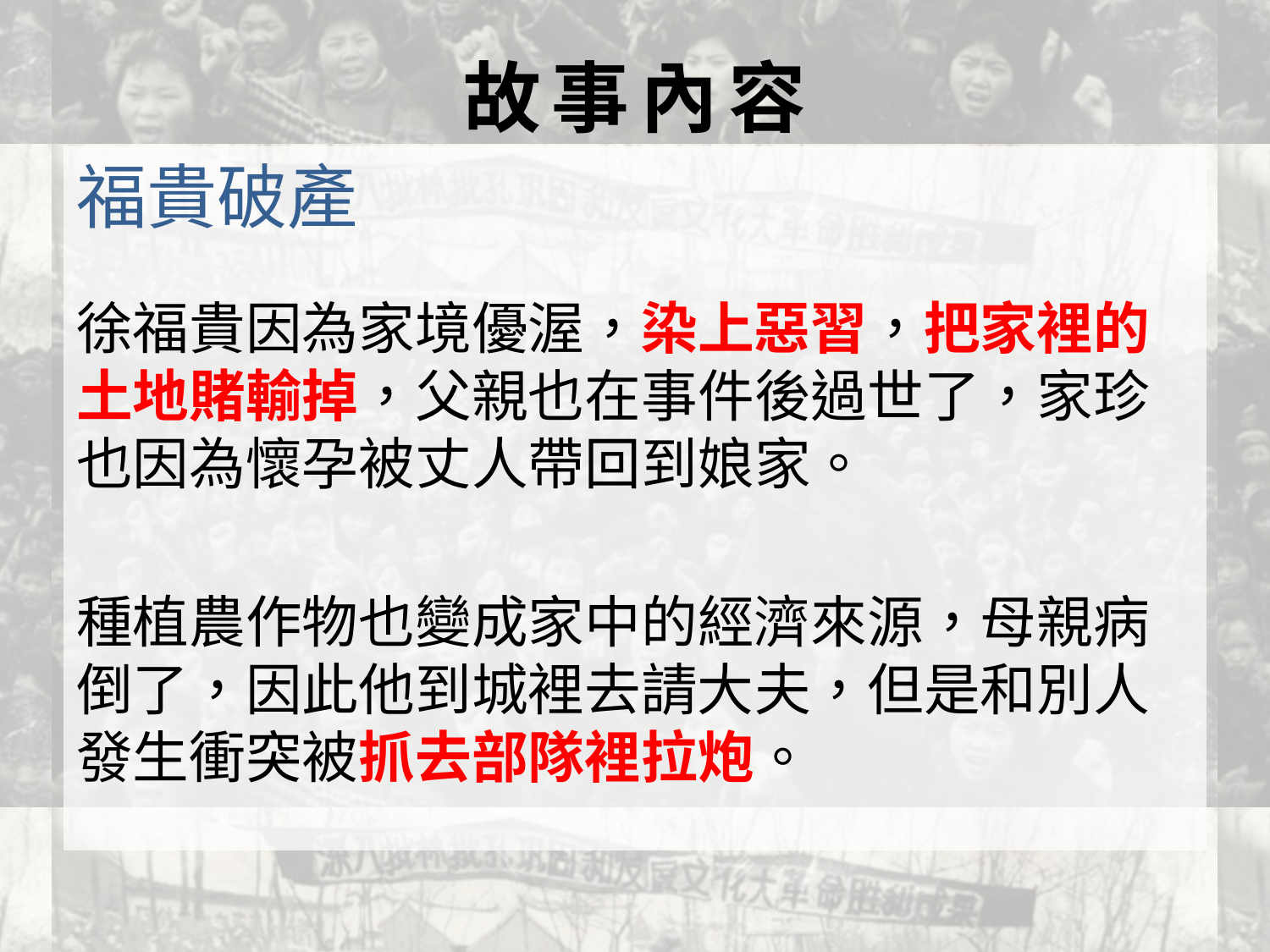

# 故事內容
福貴破產

徐福貴因為家境優渥，染上惡習，把家裡的土地賭輸掉，父親也在事件後過世了，家珍也因為懷孕被丈人帶回到娘家。

種植農作物也變成家中的經濟來源，母親病倒了，因此他到城裡去請大夫，但是和別人發生衝突被抓去部隊裡拉炮。